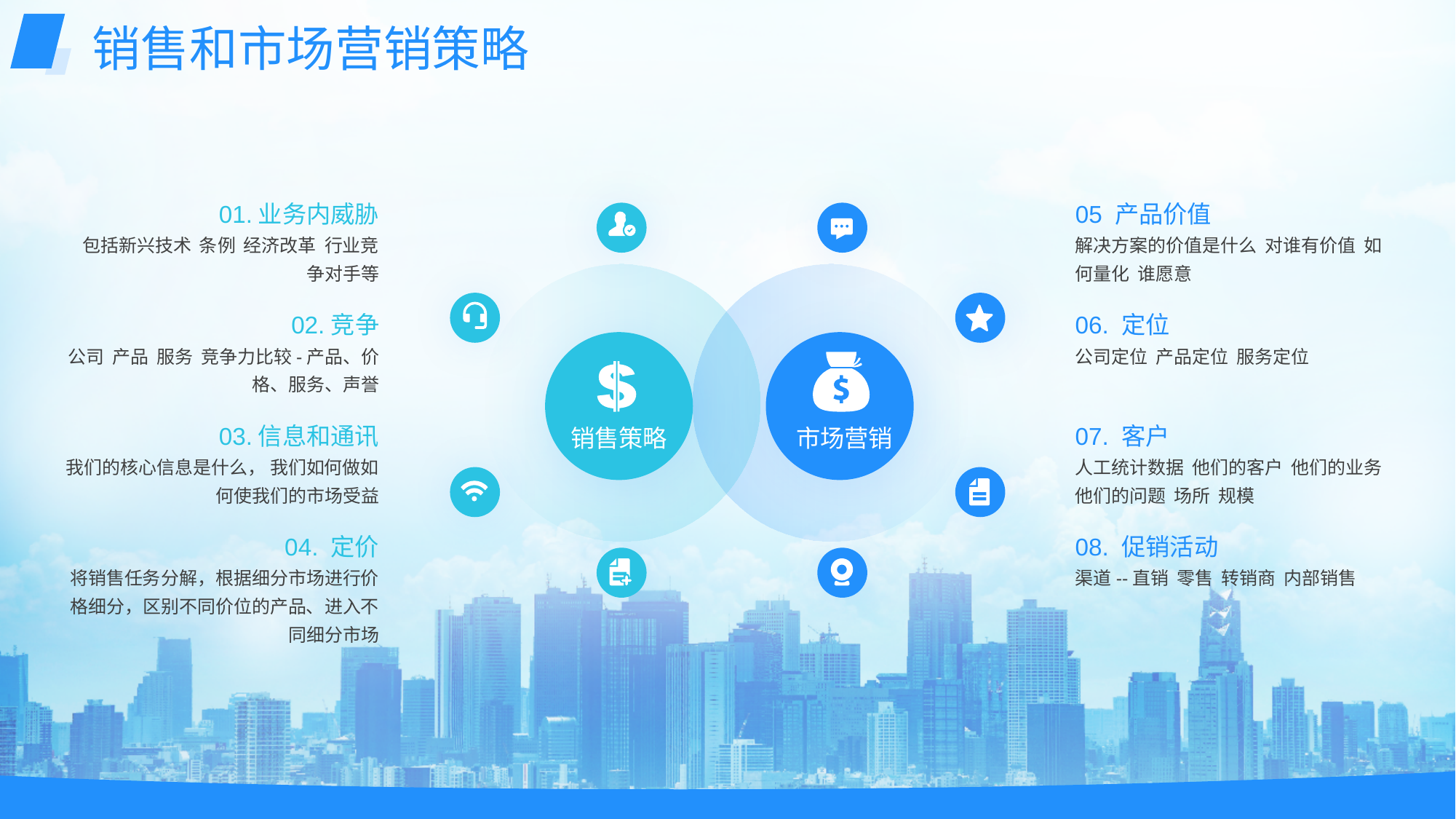

销售和市场营销策略
01.业务内威胁
05 产品价值

包括新兴技术  条例  经济改革  行业竞争对手等
解决方案的价值是什么  对谁有价值  如何量化  谁愿意

02.竞争
06. 定位

公司  产品  服务  竞争力比较-产品、价格、服务、声誉
公司定位  产品定位  服务定位

03.信息和通讯
07. 客户
销售策略
市场营销
我们的核心信息是什么， 我们如何做如何使我们的市场受益
人工统计数据  他们的客户  他们的业务  他们的问题  场所  规模

04. 定价
08. 促销活动

将销售任务分解，根据细分市场进行价格细分，区别不同价位的产品、进入不同细分市场
渠道--直销  零售  转销商  内部销售